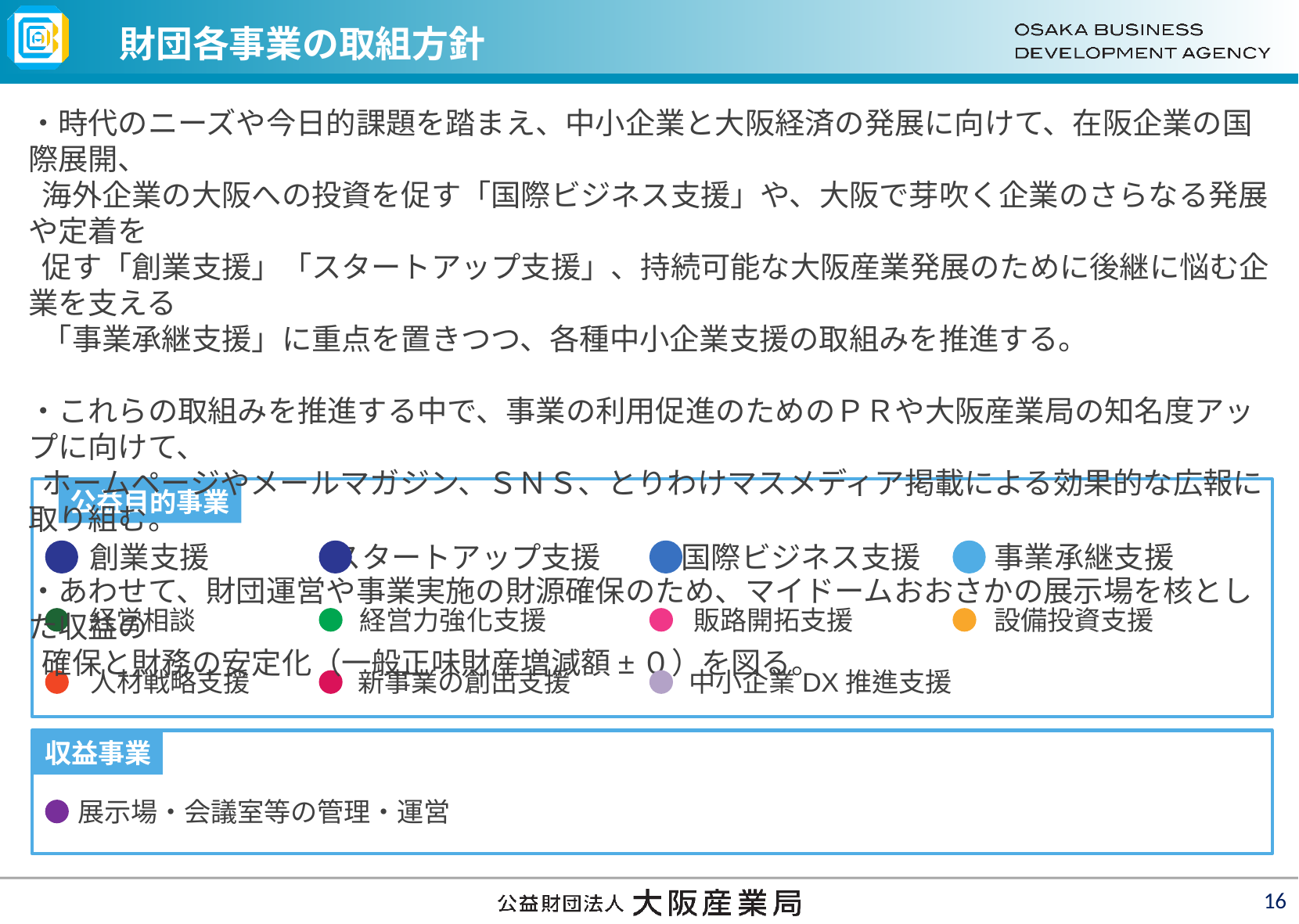

# 財団各事業の取組方針
・時代のニーズや今日的課題を踏まえ、中小企業と大阪経済の発展に向けて、在阪企業の国際展開、
 海外企業の大阪への投資を促す「国際ビジネス支援」や、大阪で芽吹く企業のさらなる発展や定着を
 促す「創業支援」「スタートアップ支援」、持続可能な大阪産業発展のために後継に悩む企業を支える
 「事業承継支援」に重点を置きつつ、各種中小企業支援の取組みを推進する。

・これらの取組みを推進する中で、事業の利用促進のためのＰＲや大阪産業局の知名度アップに向けて、
 ホームページやメールマガジン、ＳＮＳ、とりわけマスメディア掲載による効果的な広報に取り組む。

・あわせて、財団運営や事業実施の財源確保のため、マイドームおおさかの展示場を核とした収益の
 確保と財務の安定化（一般正味財産増減額±０）を図る。

公益目的事業
創業支援
スタートアップ支援
国際ビジネス支援
事業承継支援

経営相談
経営力強化支援
販路開拓支援
設備投資支援

人材戦略支援
新事業の創出支援
中小企業DX推進支援

収益事業
展示場・会議室等の管理・運営

16